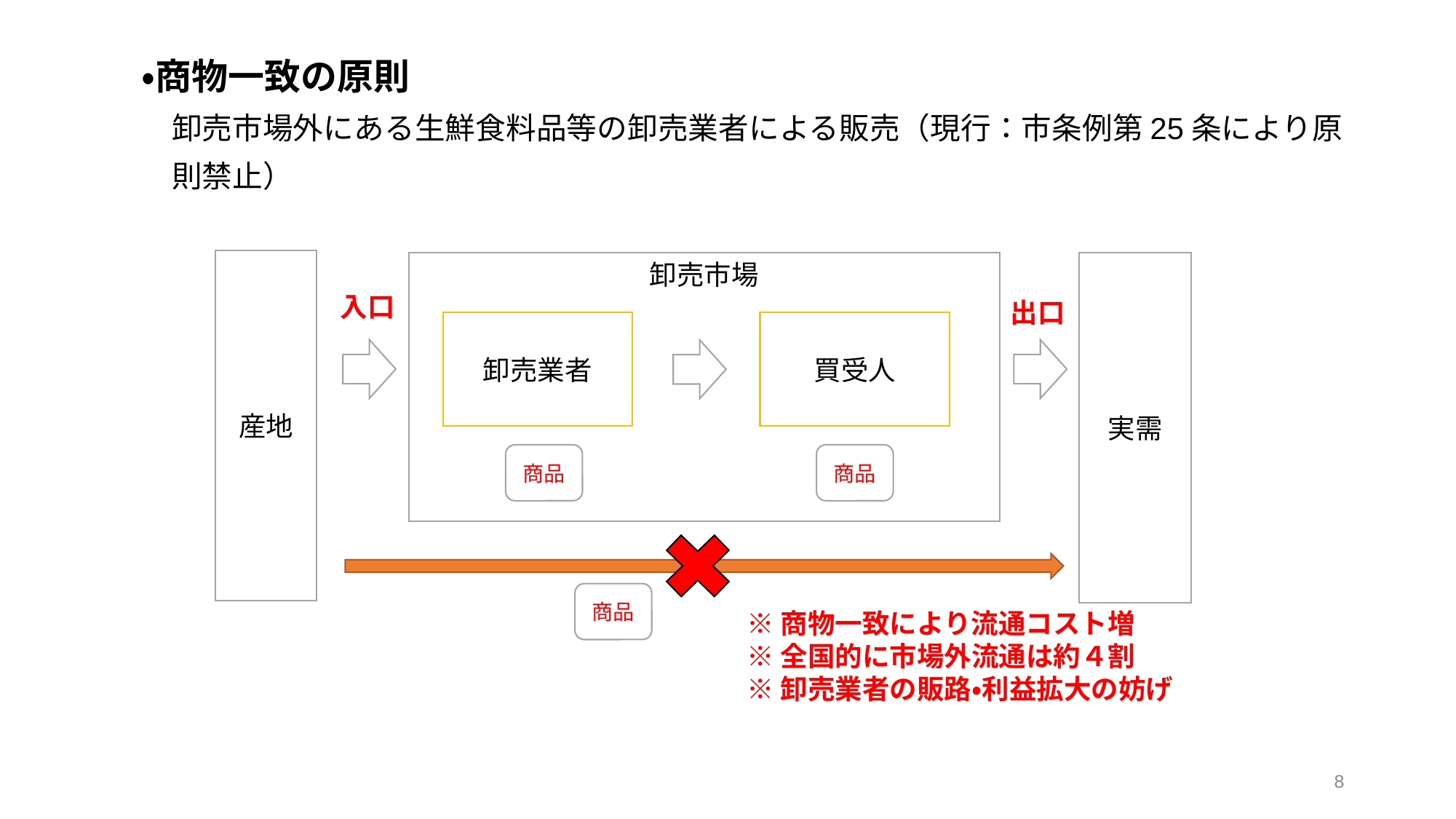

・商物一致の原則
　　卸売市場外にある生鮮食料品等の卸売業者による販売（現行：市条例第25条により原
　　則禁止）

産地
卸売市場
実需
入口
出口
買受人
卸売業者

商品
商品

商品
※商物一致により流通コスト増
※全国的に市場外流通は約４割
※卸売業者の販路・利益拡大の妨げ
8